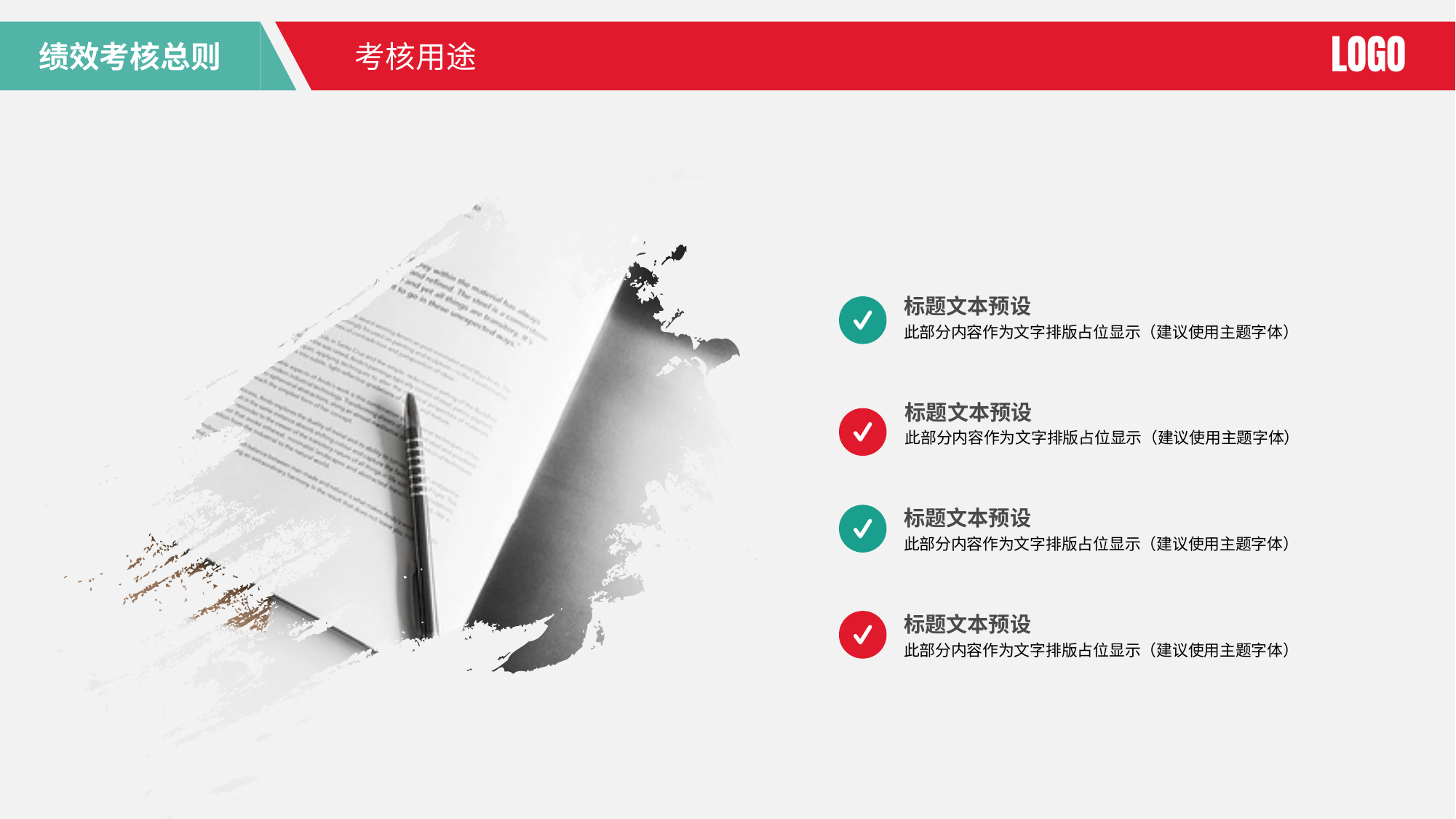

绩效考核总则

LOGO
考核用途

标题文本预设
此部分内容作为文字排版占位显示（建议使用主题字体）

标题文本预设
此部分内容作为文字排版占位显示（建议使用主题字体）

标题文本预设
此部分内容作为文字排版占位显示（建议使用主题字体）

标题文本预设
此部分内容作为文字排版占位显示（建议使用主题字体）